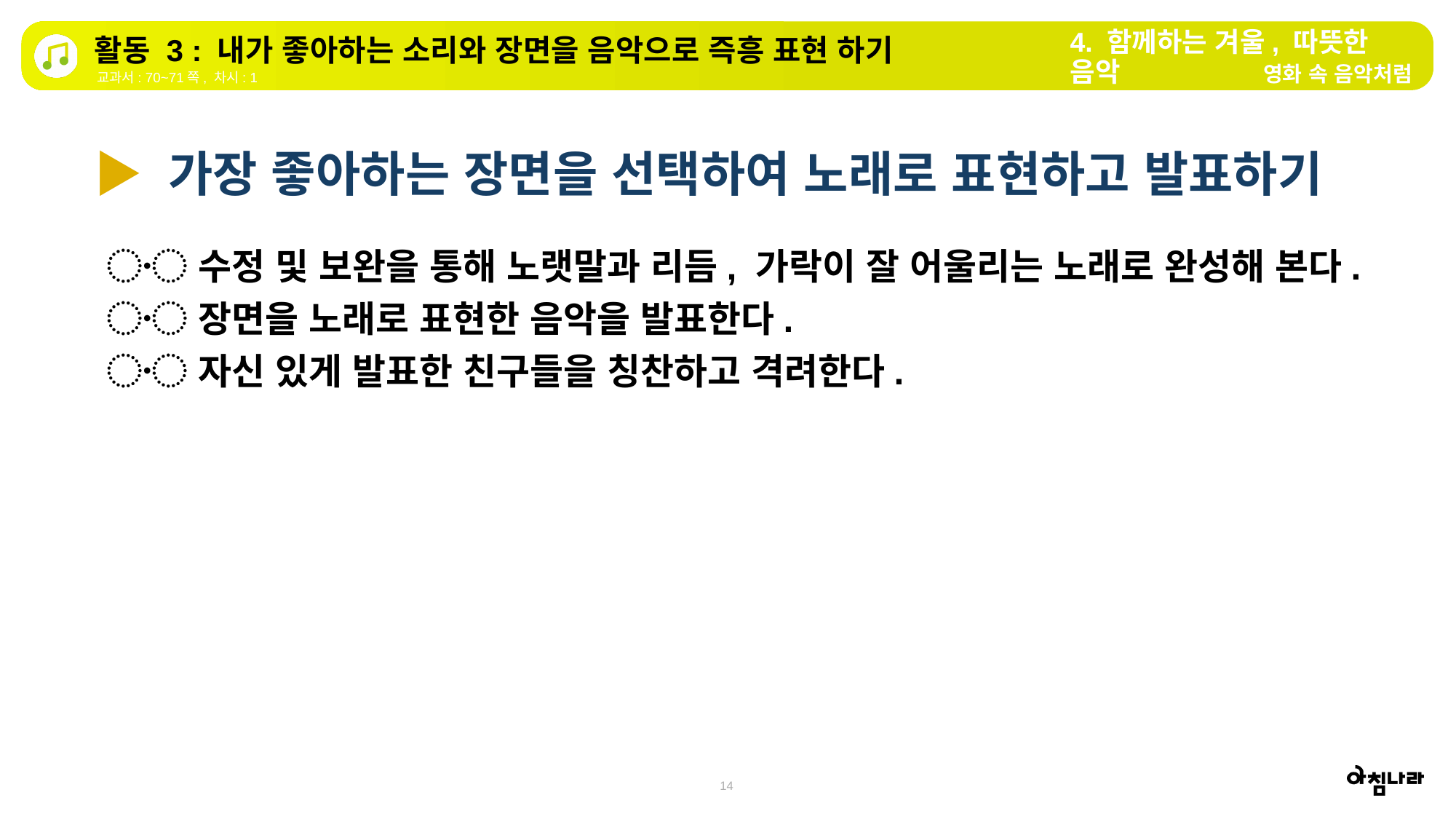

4. 함께하는 겨울, 따뜻한 음악
활동 3 : 내가 좋아하는 소리와 장면을 음악으로 즉흥 표현 하기
영화 속 음악처럼
교과서: 70~71쪽, 차시: 1
▶ 가장 좋아하는 장면을 선택하여 노래로 표현하고 발표하기
〮 수정 및 보완을 통해 노랫말과 리듬, 가락이 잘 어울리는 노래로 완성해 본다.
〮 장면을 노래로 표현한 음악을 발표한다.
〮 자신 있게 발표한 친구들을 칭찬하고 격려한다.
14